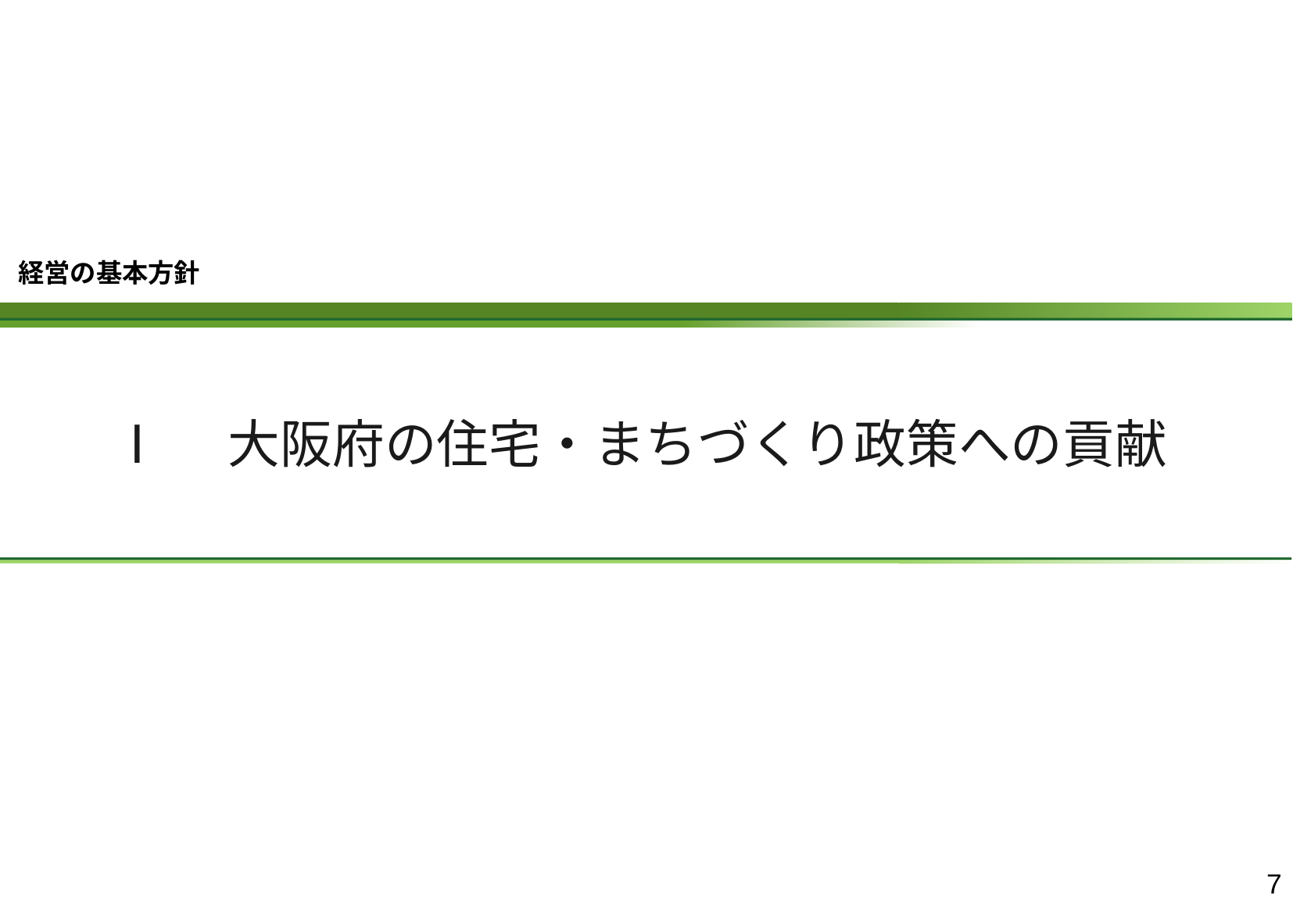

経営の基本方針
経営の基本方針
Ⅰ　大阪府の住宅・まちづくり政策への貢献
7